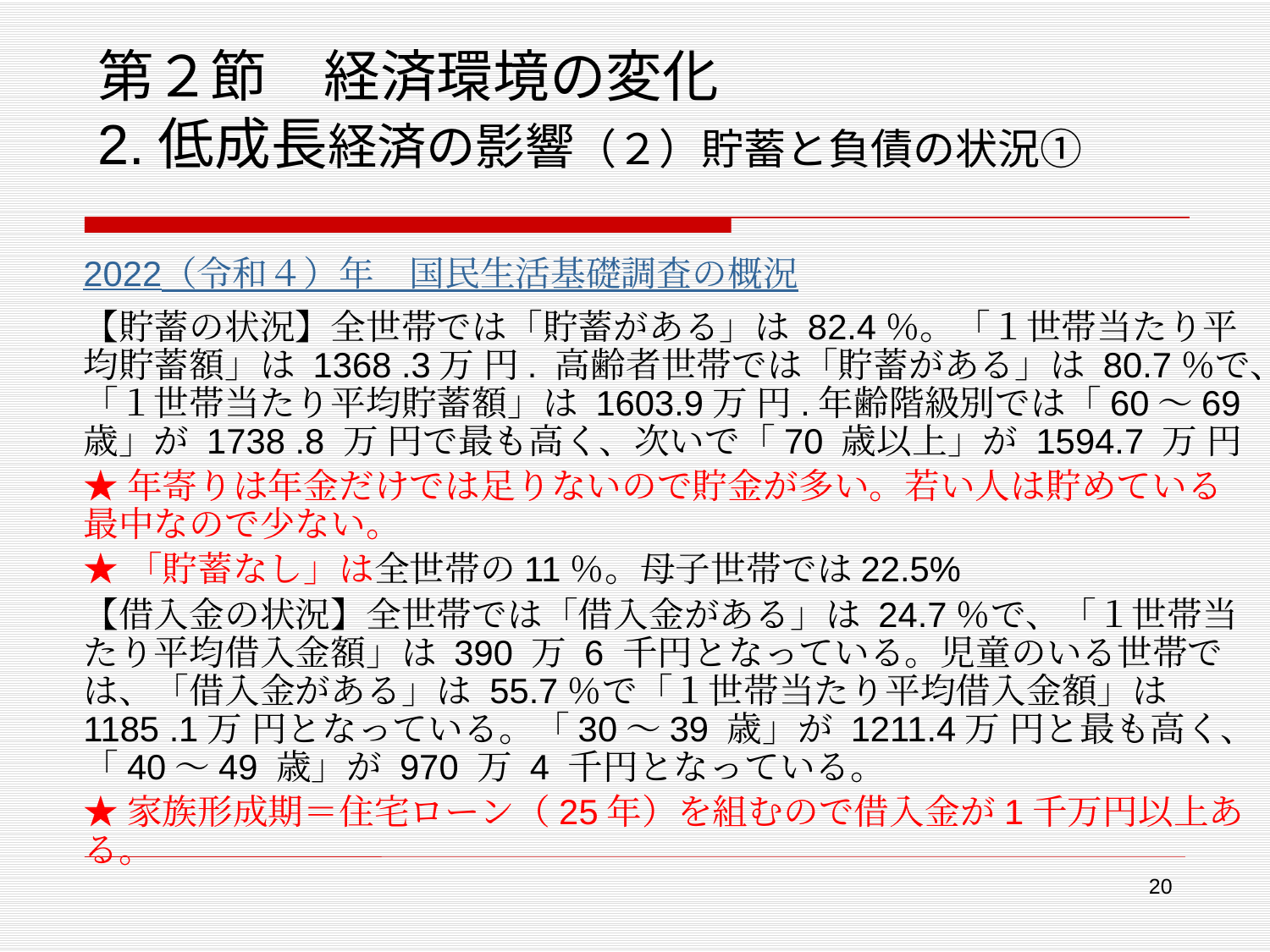

# 第２節　経済環境の変化 2.低成長経済の影響（２）貯蓄と負債の状況①
2022（令和４）年　国民生活基礎調査の概況
【貯蓄の状況】全世帯では「貯蓄がある」は 82.4％。「１世帯当たり平均貯蓄額」は 1368 .3万 円. 高齢者世帯では「貯蓄がある」は 80.7％で、「１世帯当たり平均貯蓄額」は 1603.9万 円.年齢階級別では「60～69 歳」が 1738 .8 万 円で最も高く、次いで「70 歳以上」が 1594.7 万 円
★年寄りは年金だけでは足りないので貯金が多い。若い人は貯めている最中なので少ない。
★「貯蓄なし」は全世帯の11％。母子世帯では22.5%
【借入金の状況】全世帯では「借入金がある」は 24.7％で、「１世帯当たり平均借入金額」は 390 万 6 千円となっている。児童のいる世帯では、「借入金がある」は 55.7％で「１世帯当たり平均借入金額」は 1185 .1万 円となっている。「30～39 歳」が 1211.4万 円と最も高く、「40～49 歳」が 970 万 4 千円となっている。
★家族形成期＝住宅ローン（25年）を組むので借入金が1千万円以上ある。
20